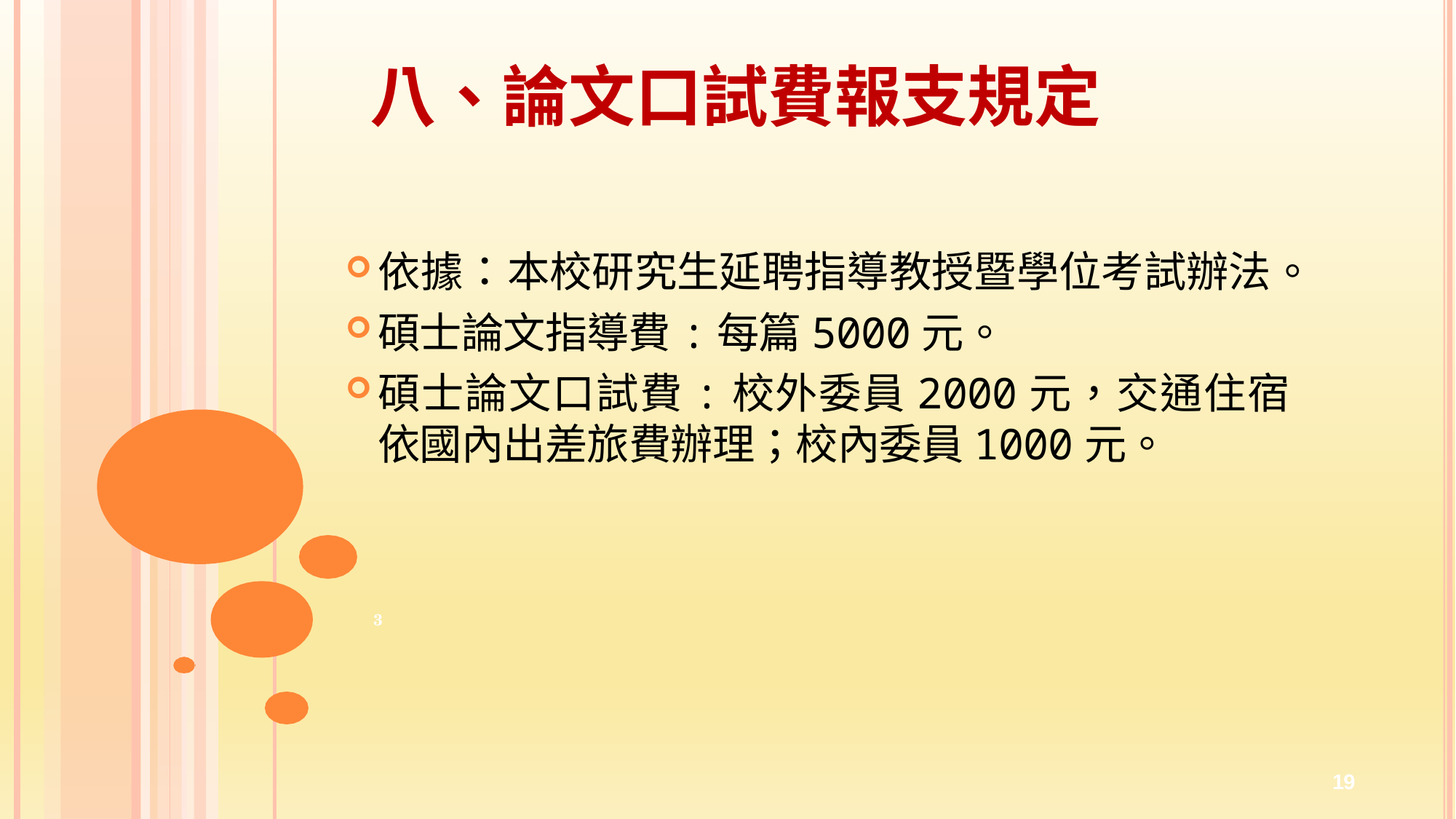

# 八、論文口試費報支規定

依據：本校研究生延聘指導教授暨學位考試辦法。
碩士論文指導費:每篇5000元。
碩士論文口試費:校外委員2000元，交通住宿依國內出差旅費辦理；校內委員1000元。

3
19